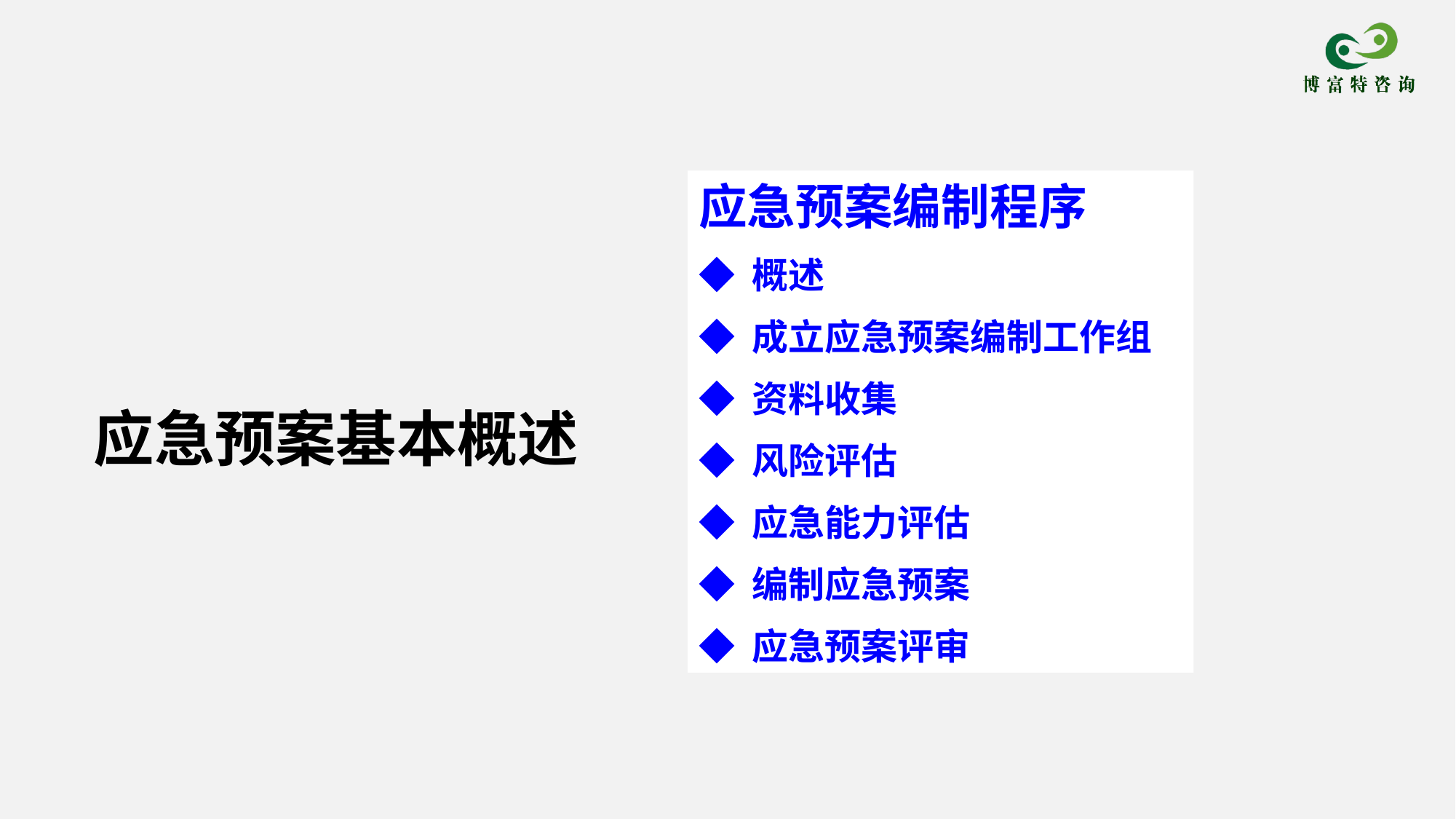

应急预案编制程序
◆ 概述
◆ 成立应急预案编制工作组
◆ 资料收集
◆ 风险评估
◆ 应急能力评估
◆ 编制应急预案
◆ 应急预案评审
应急预案基本概述